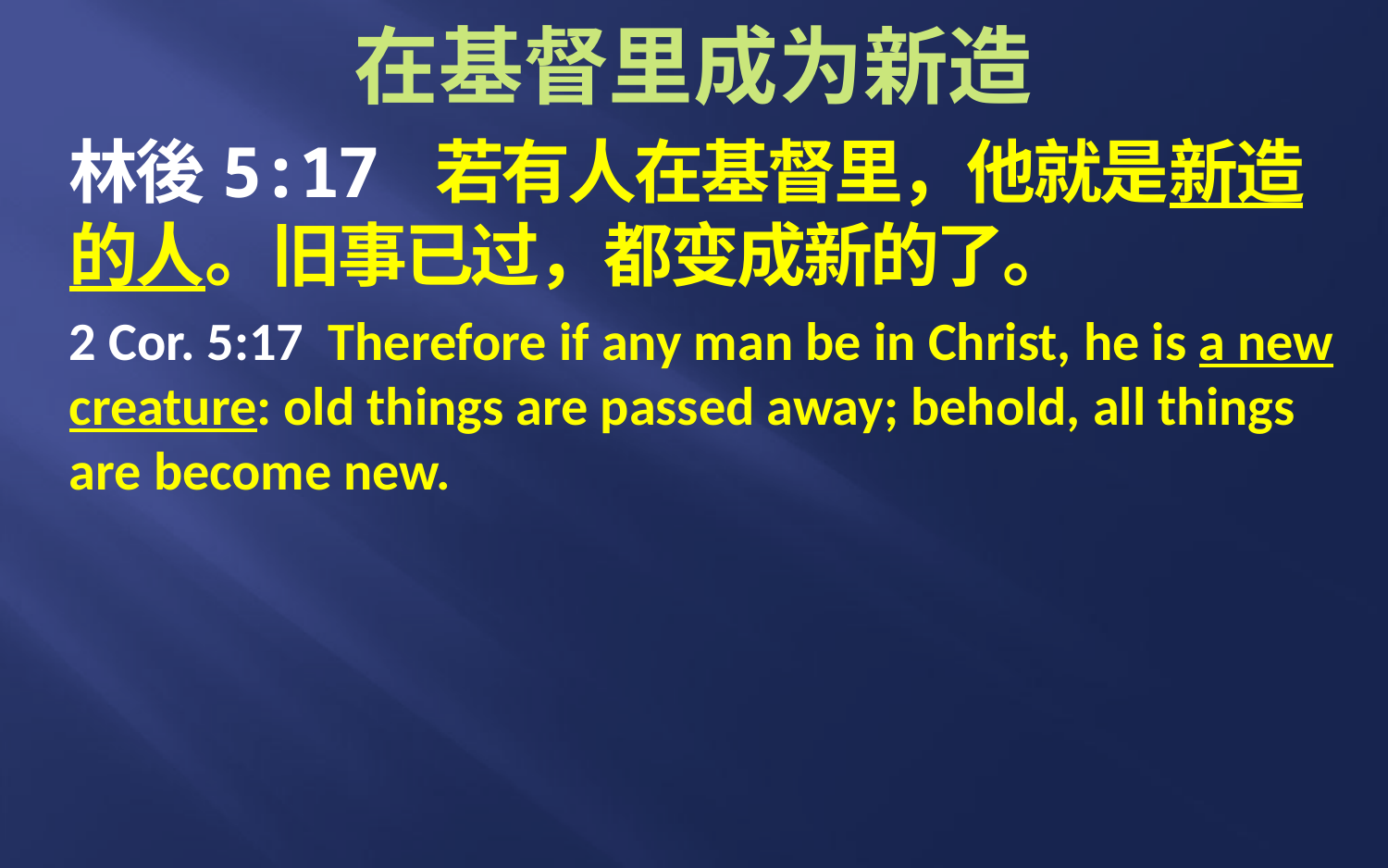

# 在基督里成为新造
林後5:17 若有人在基督里，他就是新造的人。旧事已过，都变成新的了。
2 Cor. 5:17  Therefore if any man be in Christ, he is a new creature: old things are passed away; behold, all things are become new.